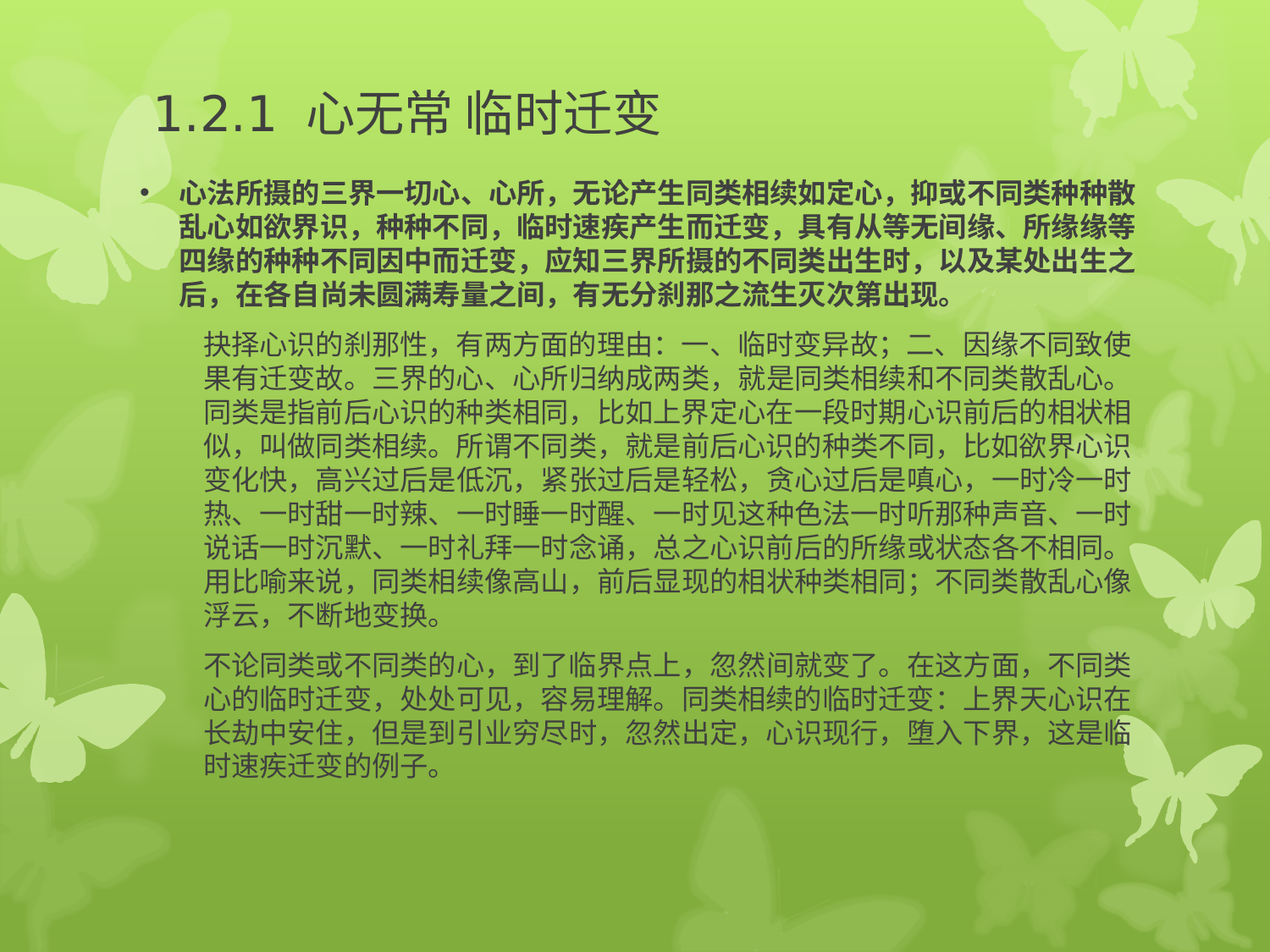

# 1.2.1 心无常 临时迁变
心法所摄的三界一切心、心所，无论产生同类相续如定心，抑或不同类种种散乱心如欲界识，种种不同，临时速疾产生而迁变，具有从等无间缘、所缘缘等四缘的种种不同因中而迁变，应知三界所摄的不同类出生时，以及某处出生之后，在各自尚未圆满寿量之间，有无分刹那之流生灭次第出现。
抉择心识的刹那性，有两方面的理由：一、临时变异故；二、因缘不同致使果有迁变故。三界的心、心所归纳成两类，就是同类相续和不同类散乱心。同类是指前后心识的种类相同，比如上界定心在一段时期心识前后的相状相似，叫做同类相续。所谓不同类，就是前后心识的种类不同，比如欲界心识变化快，高兴过后是低沉，紧张过后是轻松，贪心过后是嗔心，一时冷一时热、一时甜一时辣、一时睡一时醒、一时见这种色法一时听那种声音、一时说话一时沉默、一时礼拜一时念诵，总之心识前后的所缘或状态各不相同。用比喻来说，同类相续像高山，前后显现的相状种类相同；不同类散乱心像浮云，不断地变换。
不论同类或不同类的心，到了临界点上，忽然间就变了。在这方面，不同类心的临时迁变，处处可见，容易理解。同类相续的临时迁变：上界天心识在长劫中安住，但是到引业穷尽时，忽然出定，心识现行，堕入下界，这是临时速疾迁变的例子。